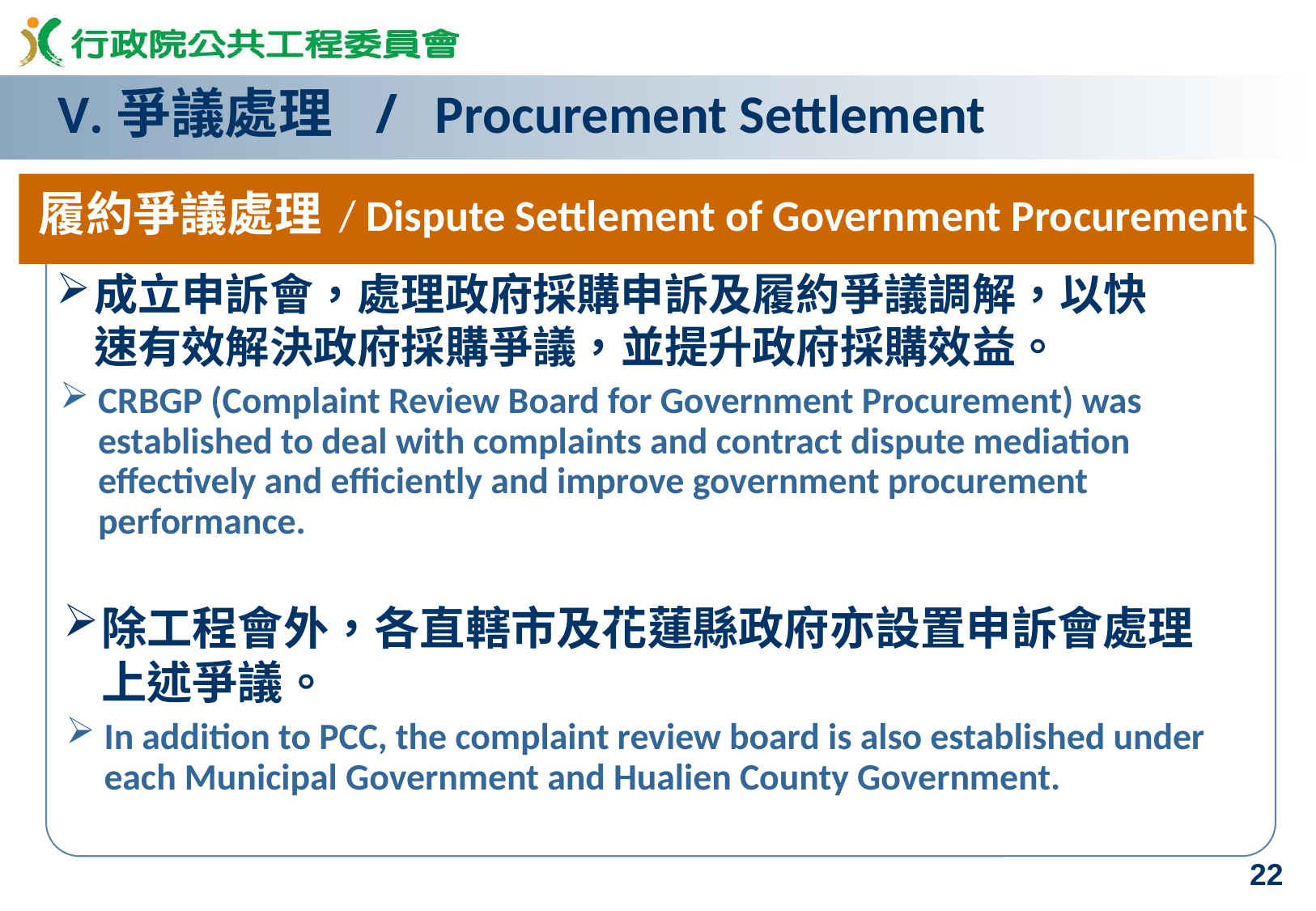

V.爭議處理  / Procurement Settlement

履約爭議處理 / Dispute Settlement of Government Procurement

成立申訴會，處理政府採購申訴及履約爭議調解，以快速有效解決政府採購爭議，並提升政府採購效益。
CRBGP (Complaint Review Board for Government Procurement) was established to deal with complaints and contract dispute mediation effectively and efficiently and improve government procurement performance.
除工程會外，各直轄市及花蓮縣政府亦設置申訴會處理上述爭議。
In addition to PCC, the complaint review board is also established under each Municipal Government and Hualien County Government.